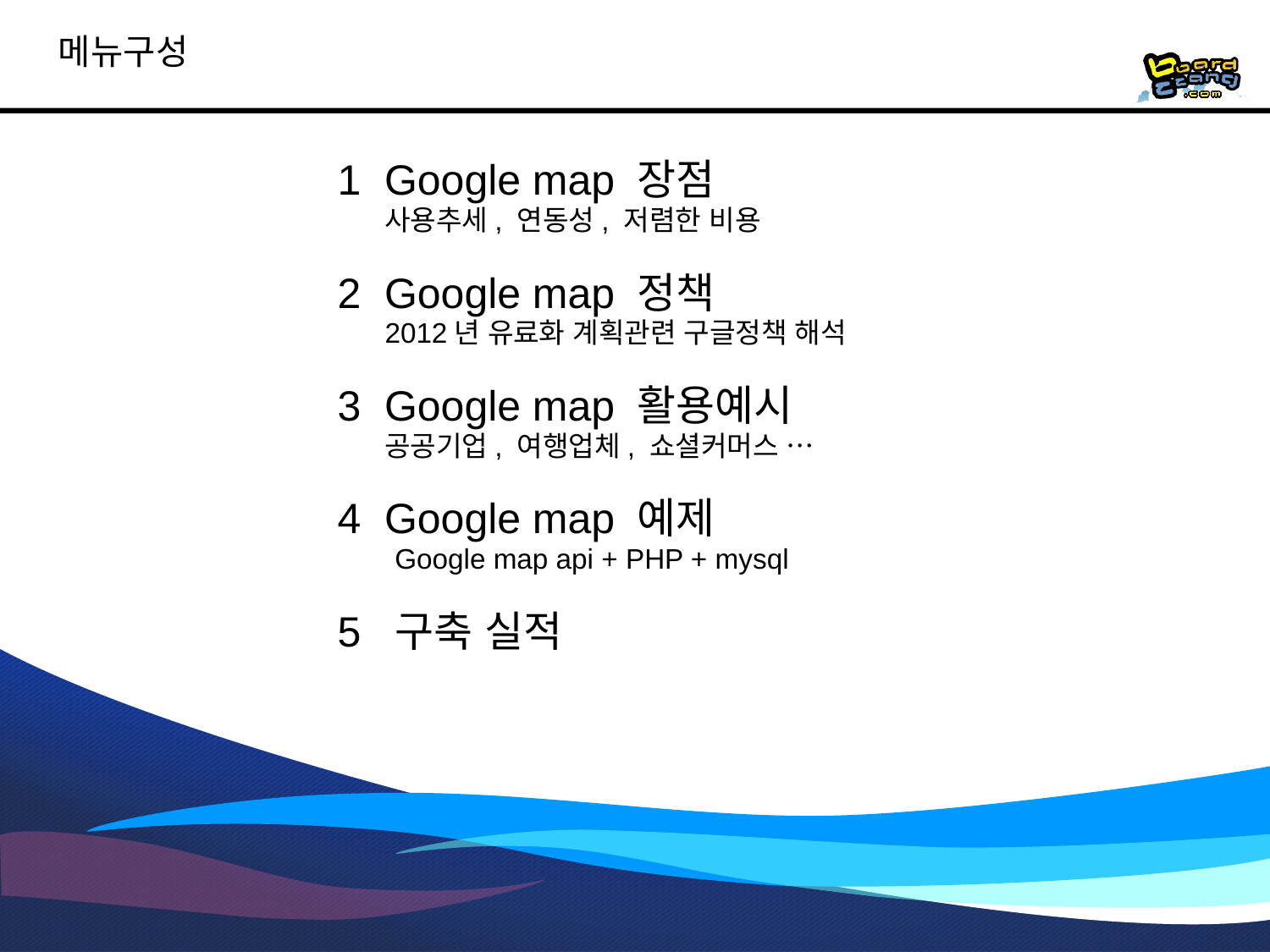

메뉴구성
1  Google map 장점
    사용추세, 연동성, 저렴한 비용

2  Google map 정책
    2012년 유료화 계획관련 구글정책 해석

3  Google map 활용예시
    공공기업, 여행업체, 쇼셜커머스 …

4  Google map 예제
    Google map api + PHP + mysql

5  구축 실적